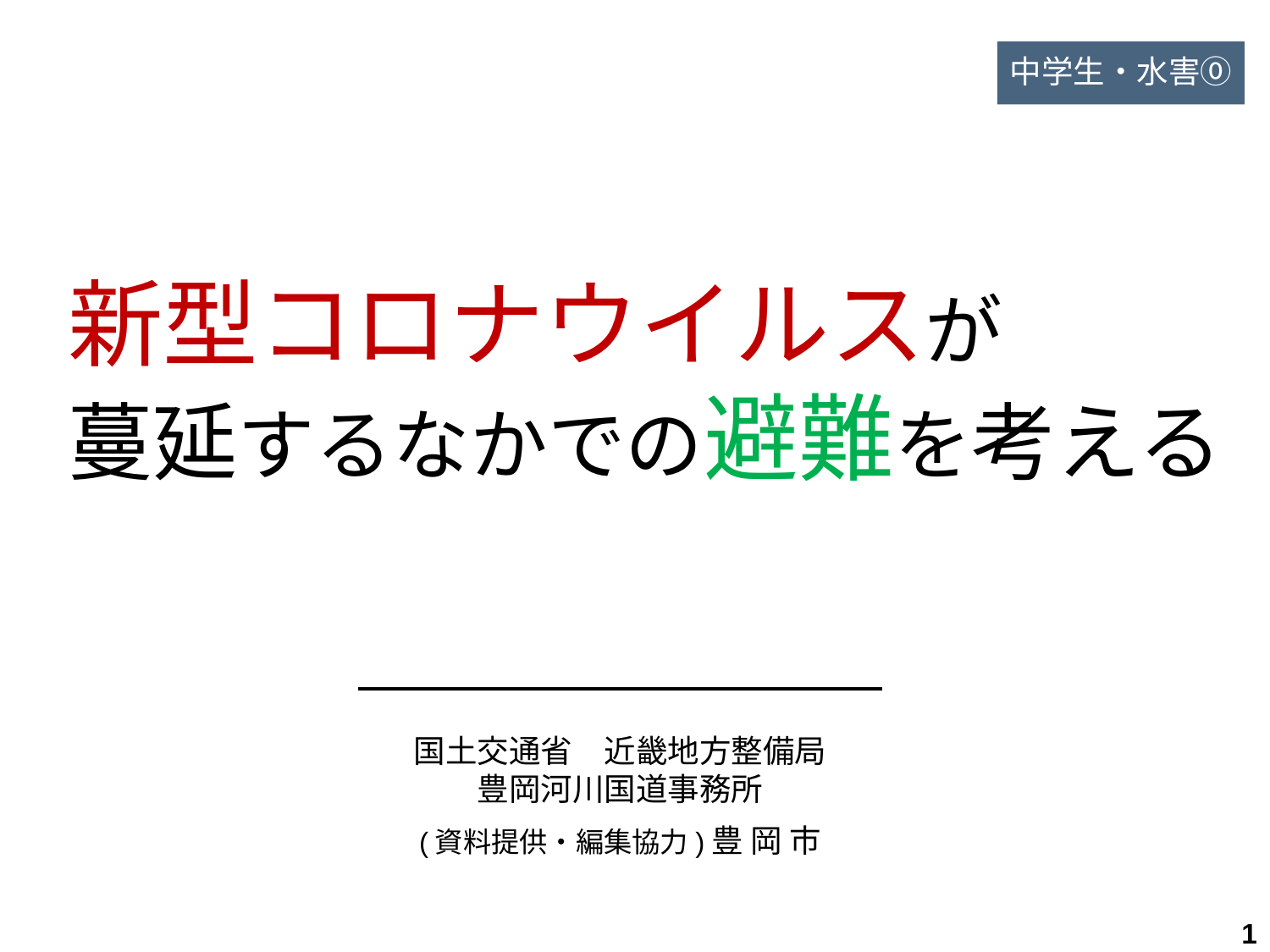

中学生・水害⓪
新型コロナウイルスが
蔓延するなかでの避難を考える
国土交通省　近畿地方整備局
豊岡河川国道事務所
(資料提供・編集協力)豊 岡 市
1